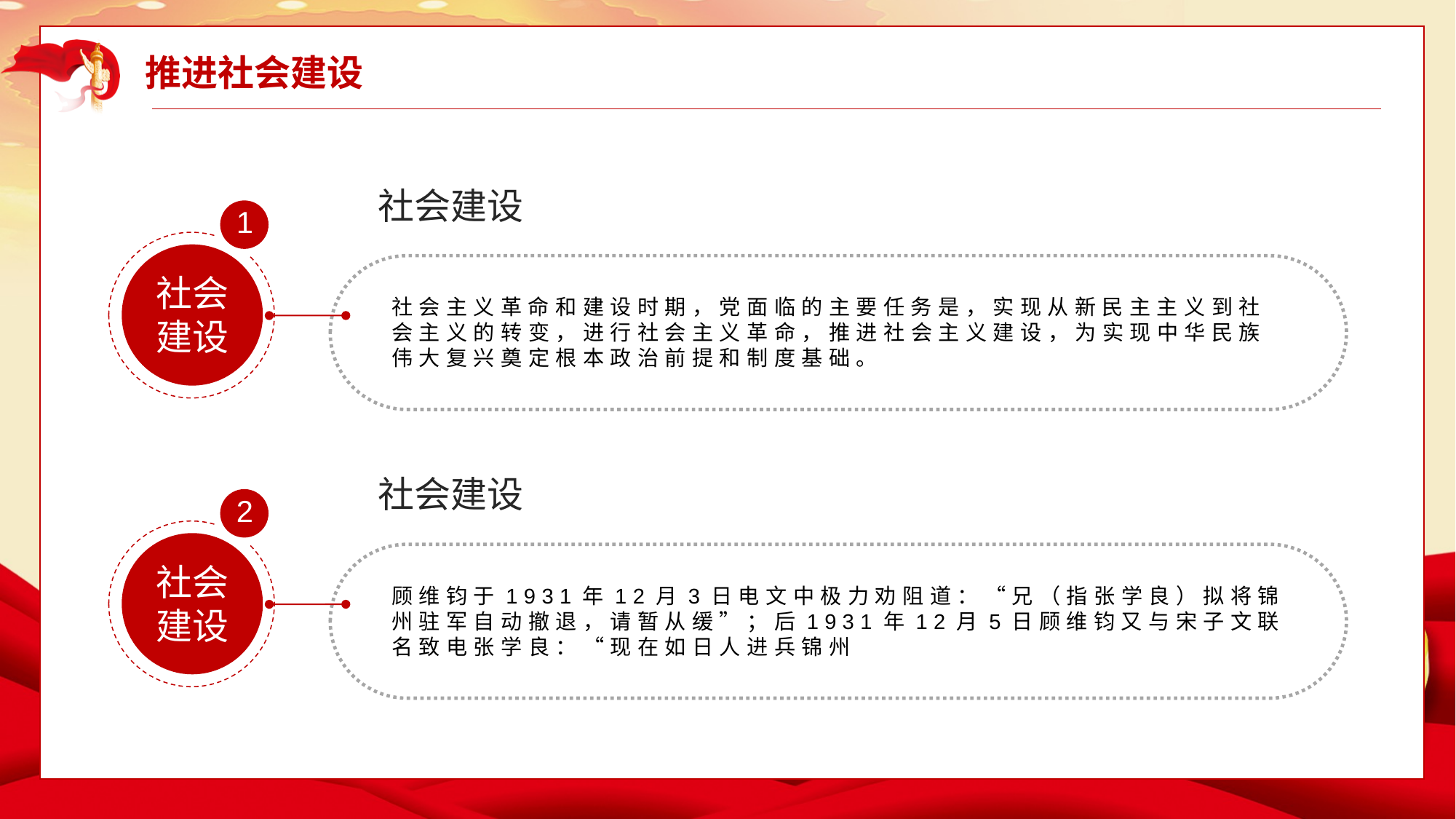

推进社会建设
社会建设

1

社会建设
社会主义革命和建设时期，党面临的主要任务是，实现从新民主主义到社会主义的转变，进行社会主义革命，推进社会主义建设，为实现中华民族伟大复兴奠定根本政治前提和制度基础。

社会建设

2

社会建设
顾维钧于1931年12月3日电文中极力劝阻道：“兄（指张学良）拟将锦州驻军自动撤退，请暂从缓”；后1931年12月5日顾维钧又与宋子文联名致电张学良：“现在如日人进兵锦州